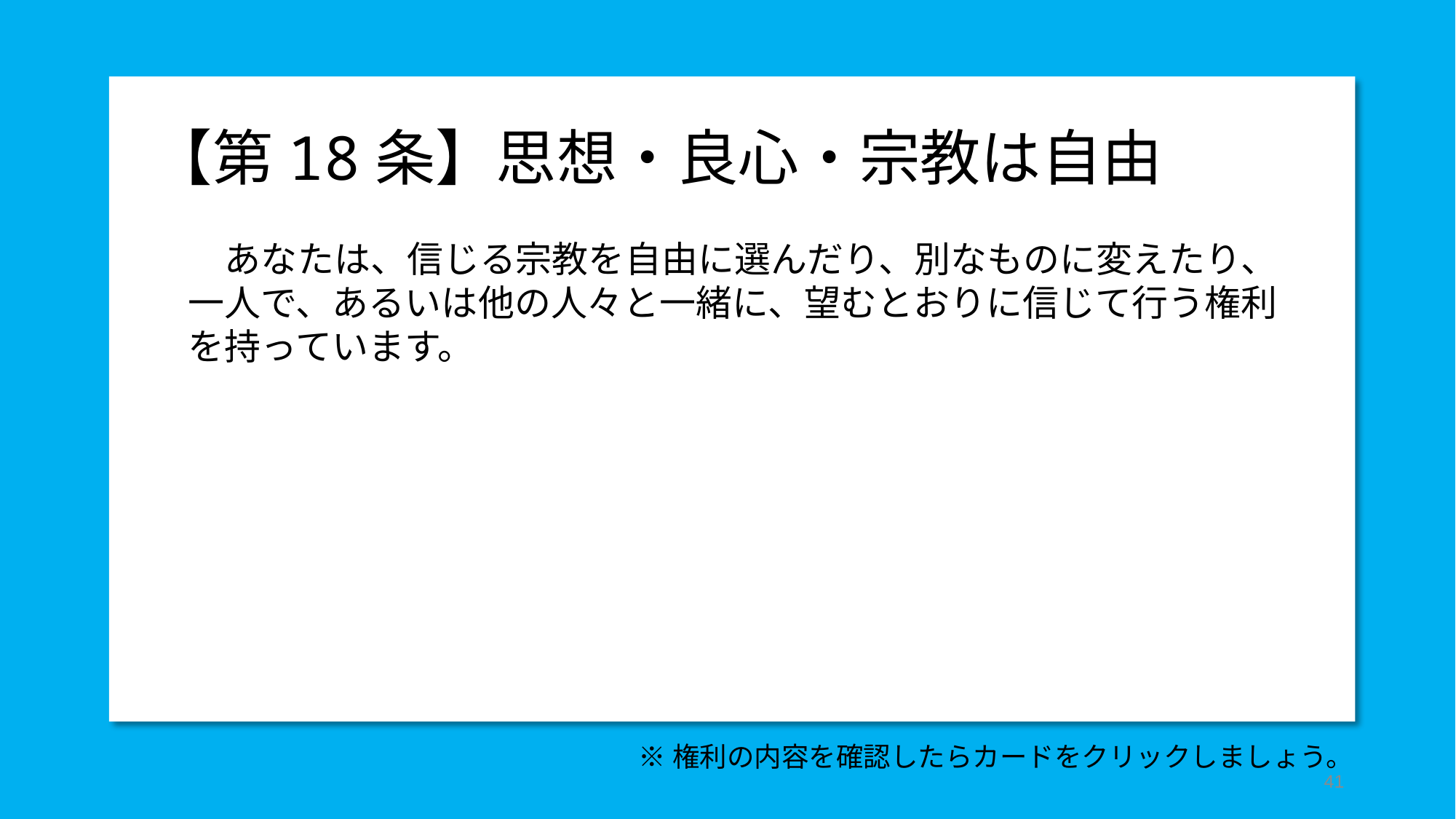

【第18条】思想・良心・宗教は自由

　　あなたは、信じる宗教を自由に選んだり、別なものに変えたり、
　一人で、あるいは他の人々と一緒に、望むとおりに信じて行う権利
　を持っています。

※権利の内容を確認したらカードをクリックしましょう。
41